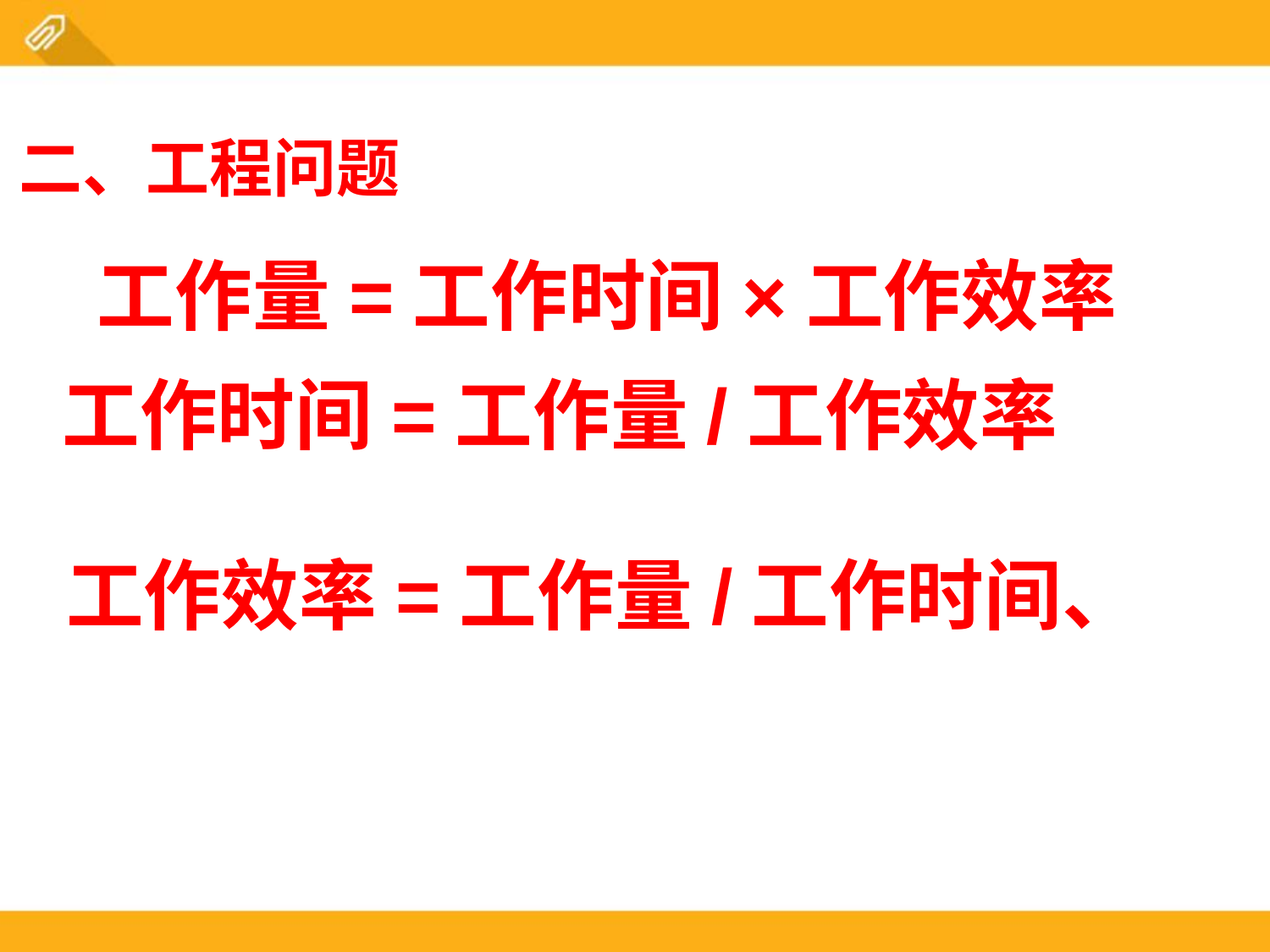

二、工程问题

工作量=工作时间×工作效率
工作时间=工作量/工作效率
工作效率=工作量/工作时间、